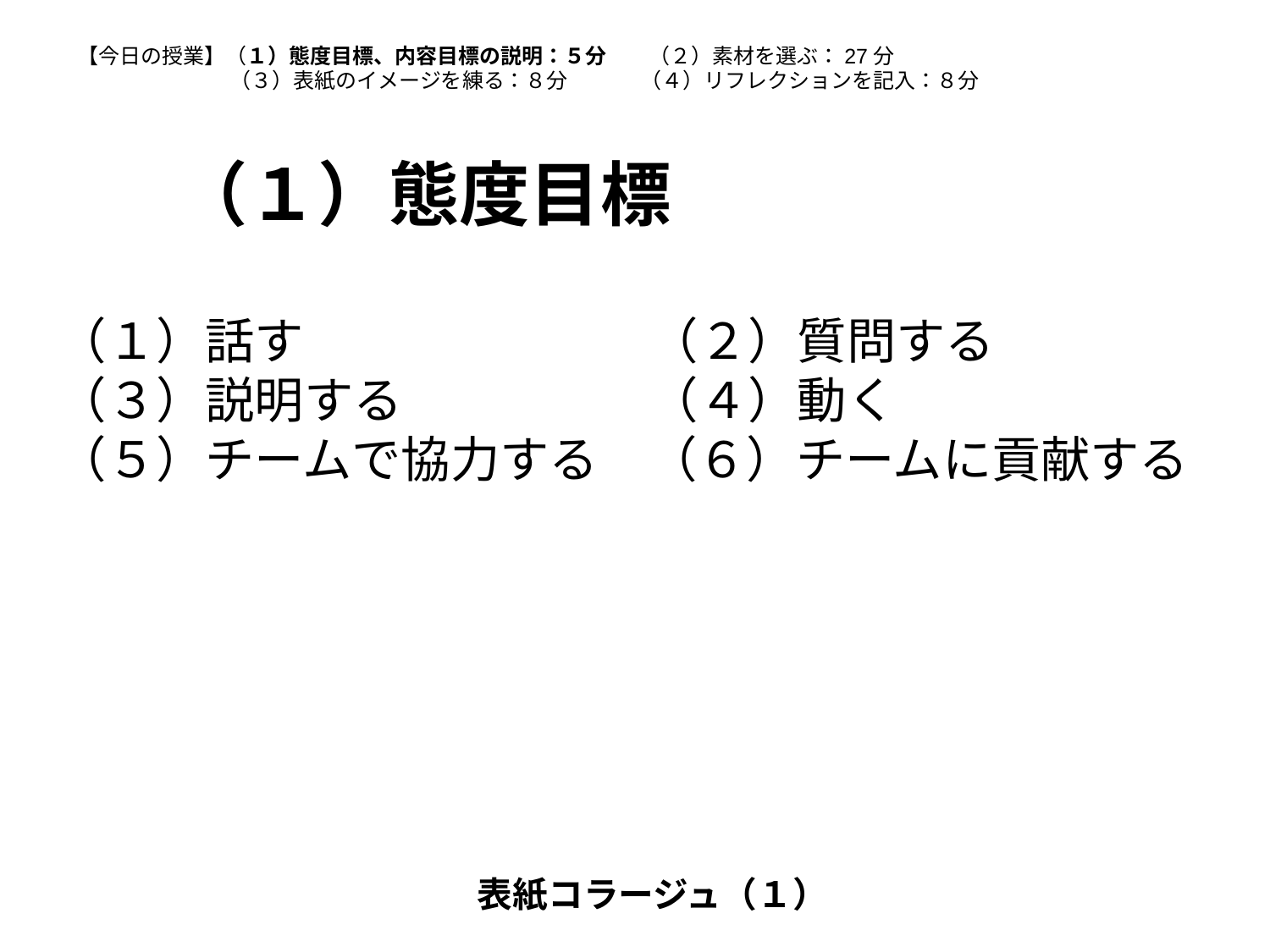

【今日の授業】（１）態度目標、内容目標の説明：５分　　（２）素材を選ぶ：27分
　　　　　　　 （３）表紙のイメージを練る：８分　　  　（４）リフレクションを記入：８分
（１）態度目標
（１）話す　　　　　　　（２）質問する
（３）説明する　　　　　（４）動く
（５）チームで協力する　（６）チームに貢献する
表紙コラージュ（１）